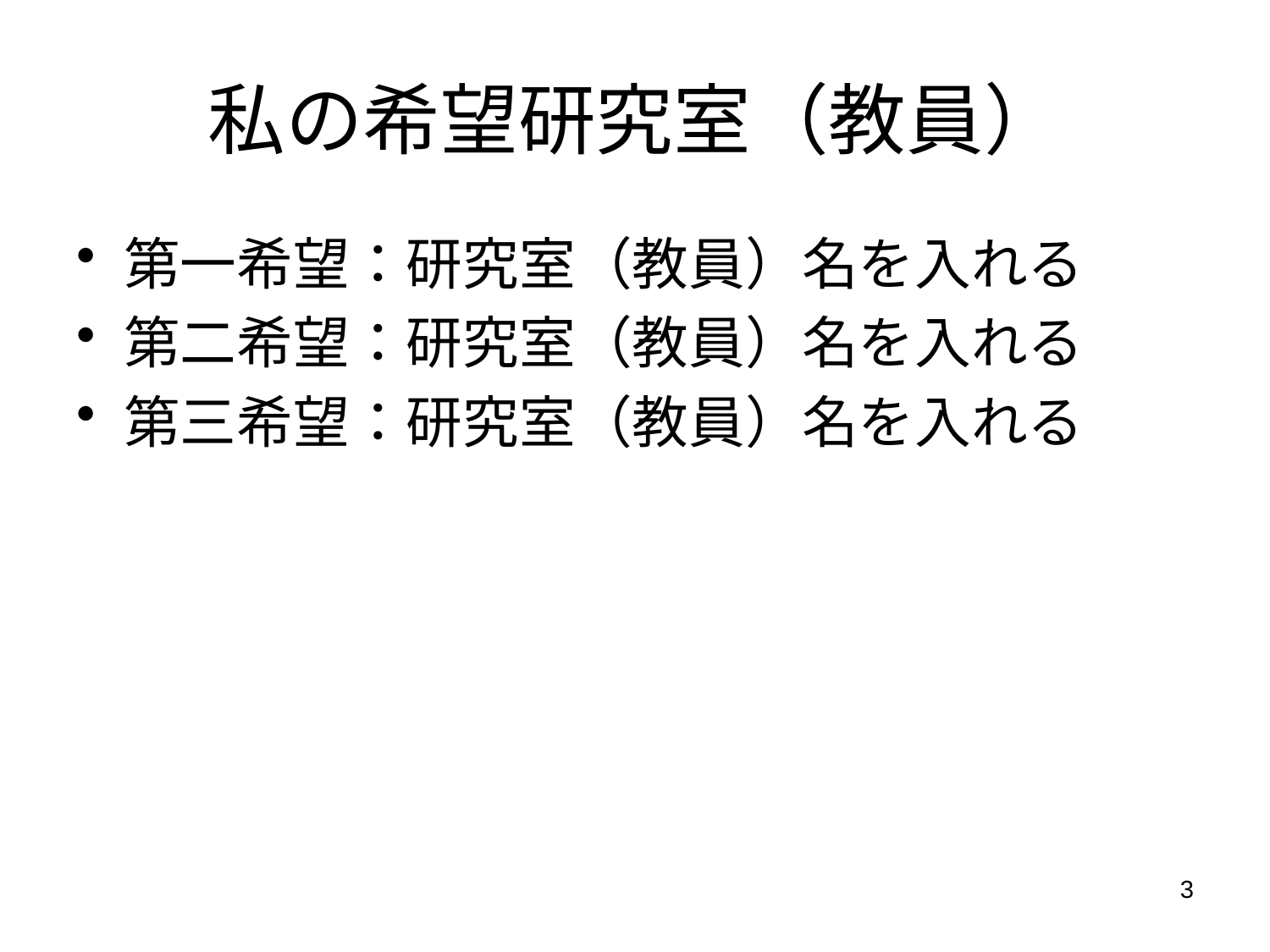

# 私の希望研究室（教員）
第一希望：研究室（教員）名を入れる
第二希望：研究室（教員）名を入れる
第三希望：研究室（教員）名を入れる
3